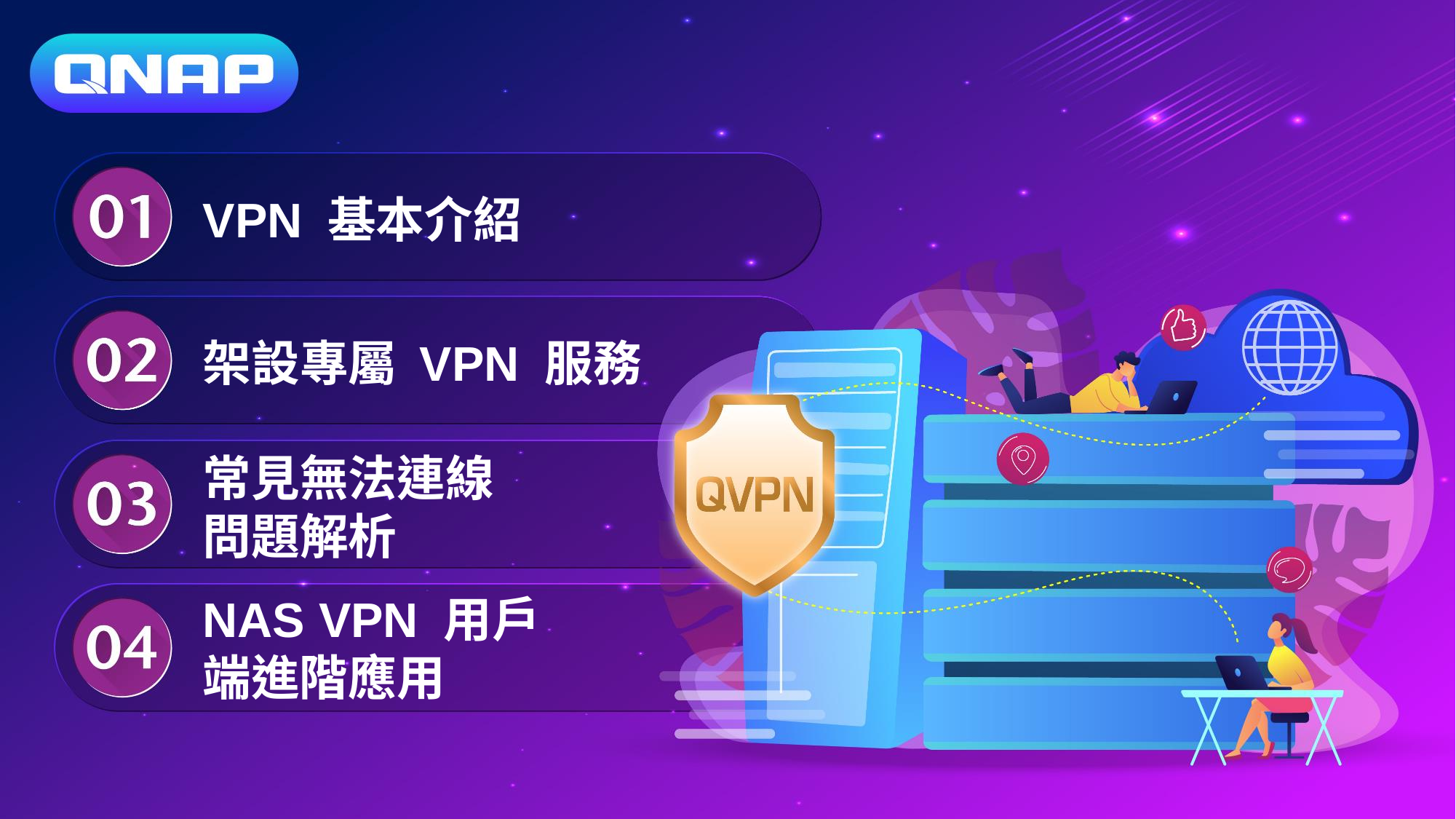

VPN 基本介紹
架設專屬 VPN 服務
常見無法連線
問題解析
NAS VPN 用戶端進階應用